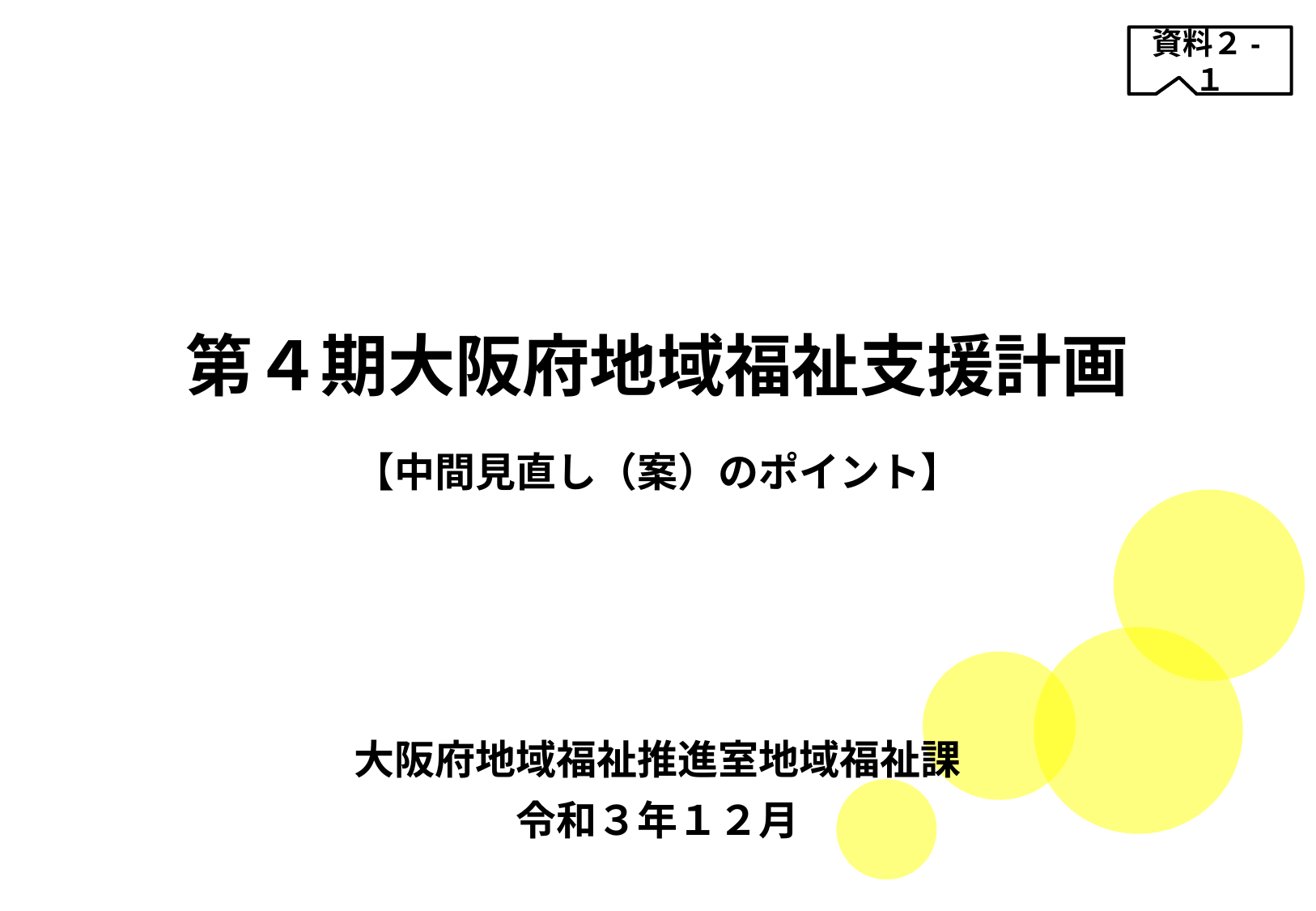

資料２-１
# 第４期大阪府地域福祉支援計画
【中間見直し（案）のポイント】

大阪府地域福祉推進室地域福祉課
令和３年１２月